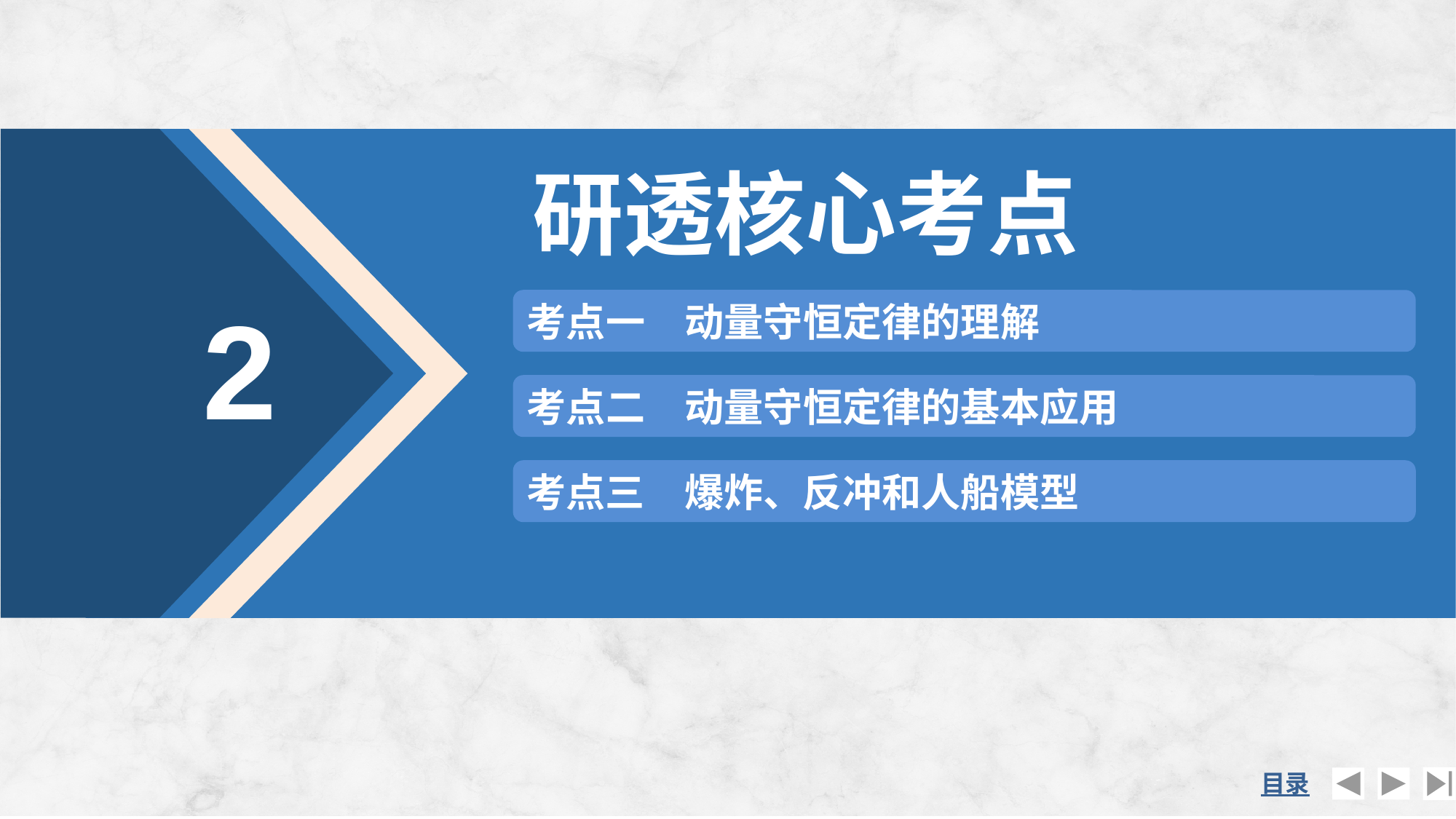

研透核心考点
2
考点一　动量守恒定律的理解
考点二　动量守恒定律的基本应用
考点三　爆炸、反冲和人船模型